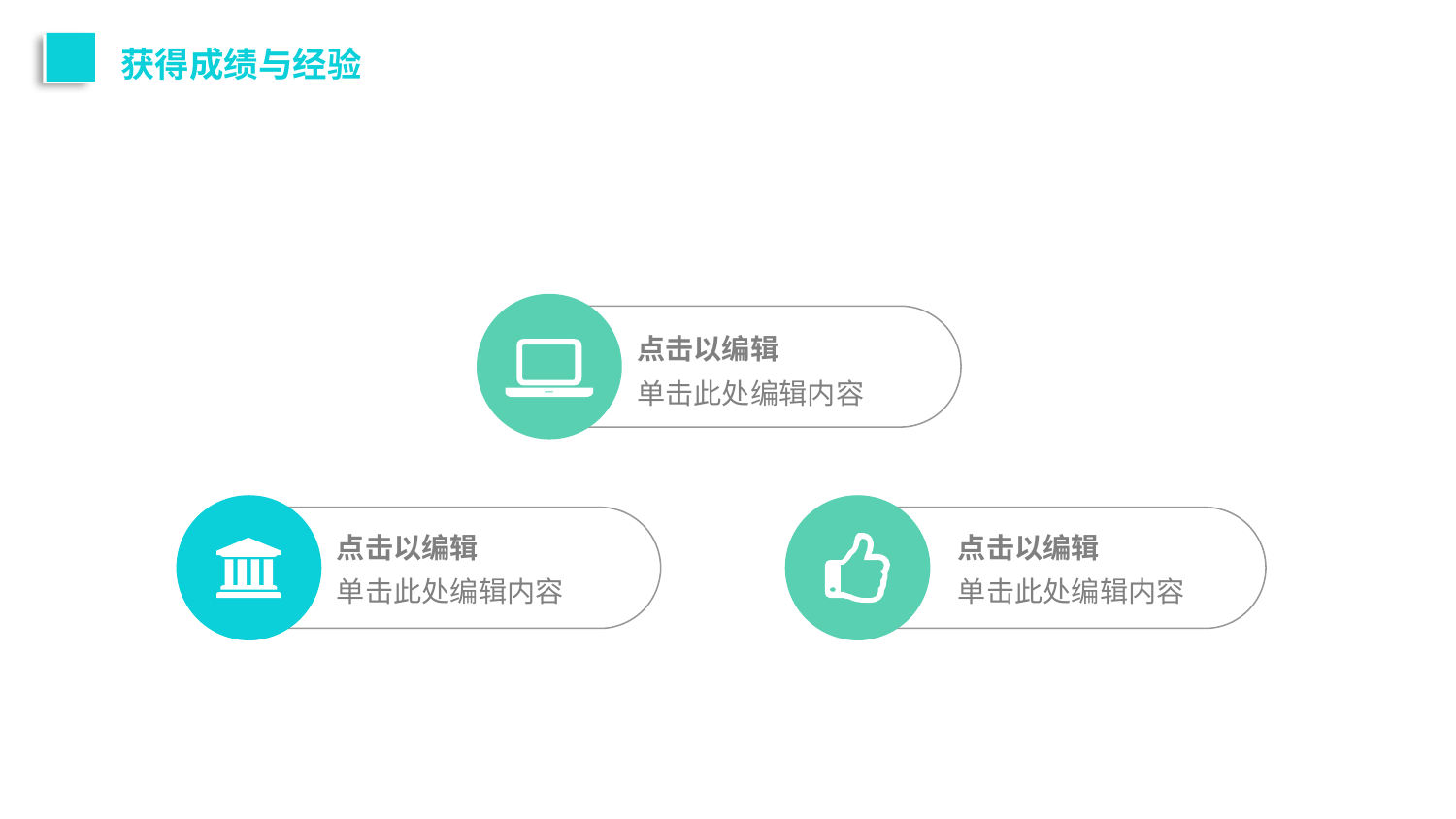

获得成绩与经验

点击以编辑

单击此处编辑内容

点击以编辑

单击此处编辑内容

点击以编辑

单击此处编辑内容